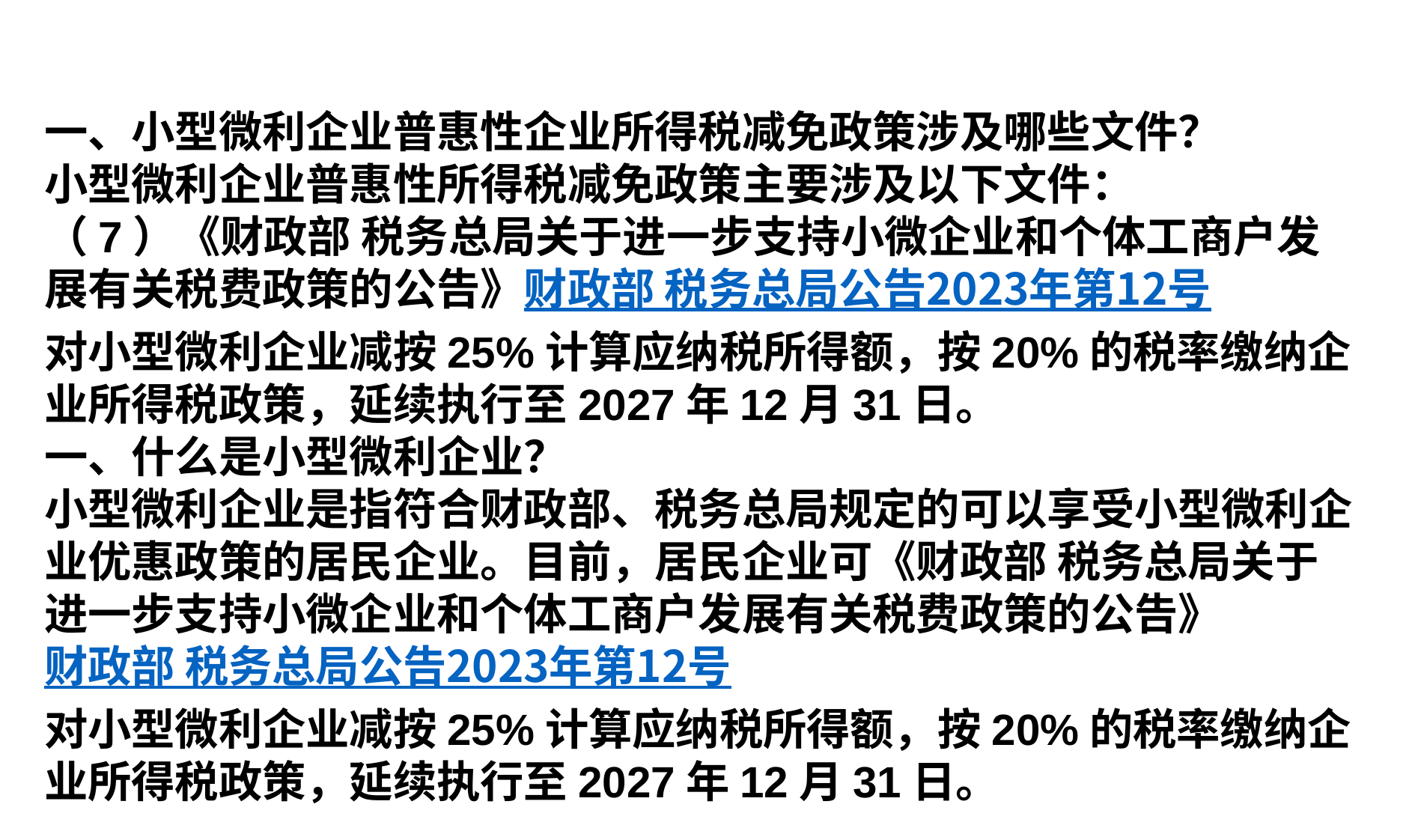

一、小型微利企业普惠性企业所得税减免政策涉及哪些文件？
小型微利企业普惠性所得税减免政策主要涉及以下文件：
（7）《财政部 税务总局关于进一步支持小微企业和个体工商户发展有关税费政策的公告》财政部 税务总局公告2023年第12号
对小型微利企业减按25%计算应纳税所得额，按20%的税率缴纳企业所得税政策，延续执行至2027年12月31日。
一、什么是小型微利企业？
小型微利企业是指符合财政部、税务总局规定的可以享受小型微利企业优惠政策的居民企业。目前，居民企业可《财政部 税务总局关于进一步支持小微企业和个体工商户发展有关税费政策的公告》财政部 税务总局公告2023年第12号
对小型微利企业减按25%计算应纳税所得额，按20%的税率缴纳企业所得税政策，延续执行至2027年12月31日。